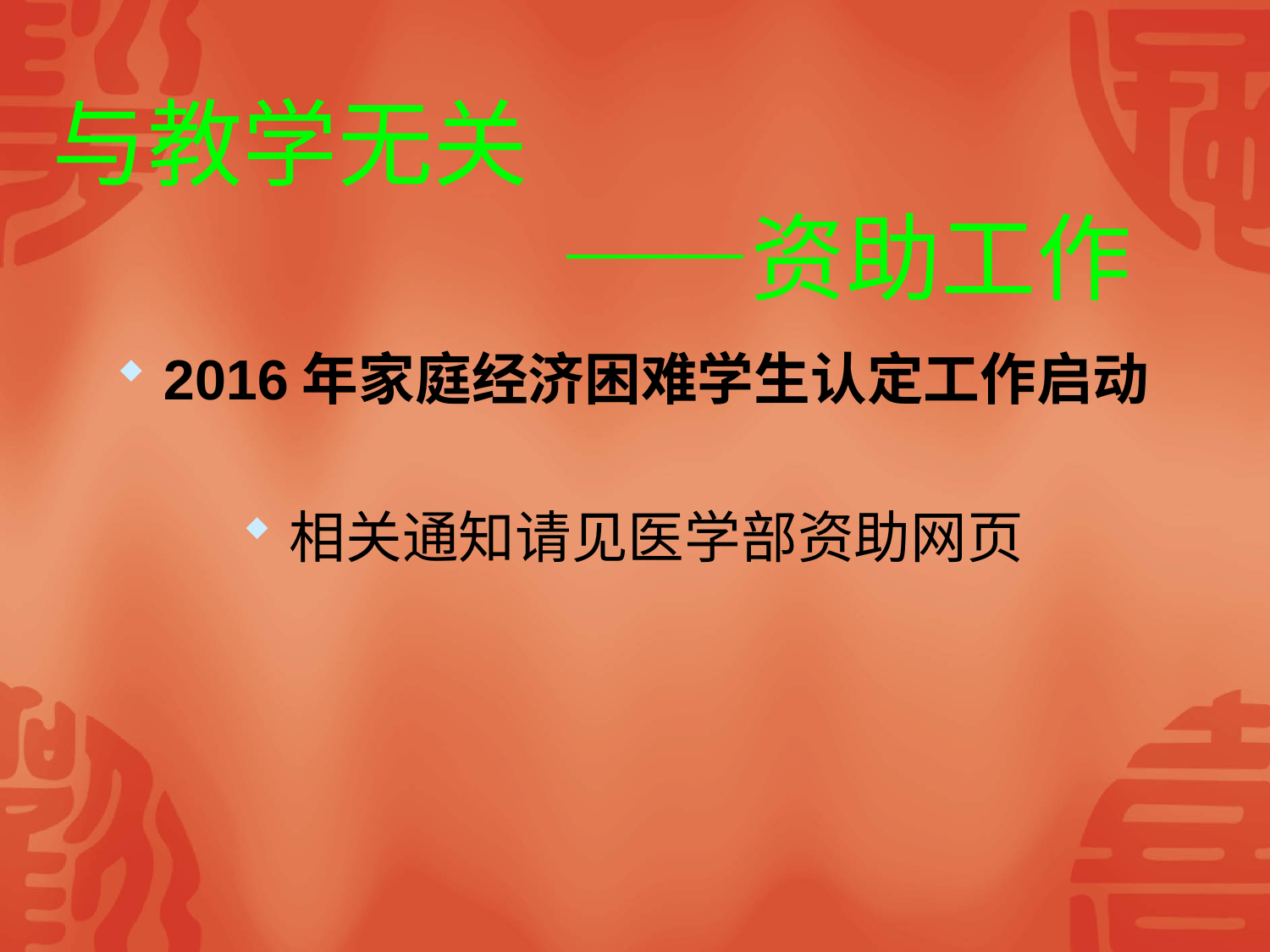

# 与教学无关 ——资助工作
2016年家庭经济困难学生认定工作启动

相关通知请见医学部资助网页